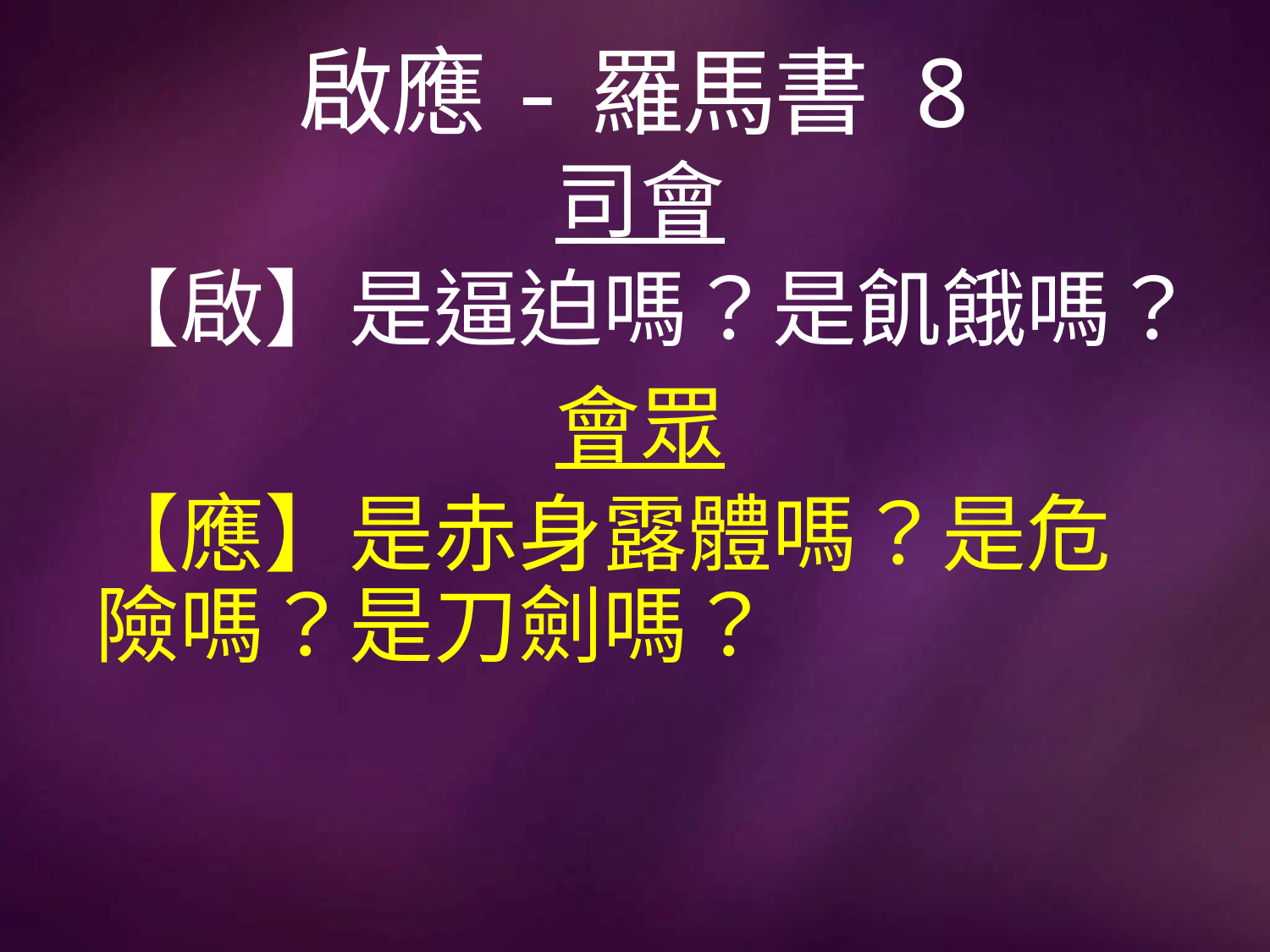

# 啟應-羅馬書 8
司會
【啟】是逼迫嗎？是飢餓嗎？

會眾
【應】是赤身露體嗎？是危險嗎？是刀劍嗎？